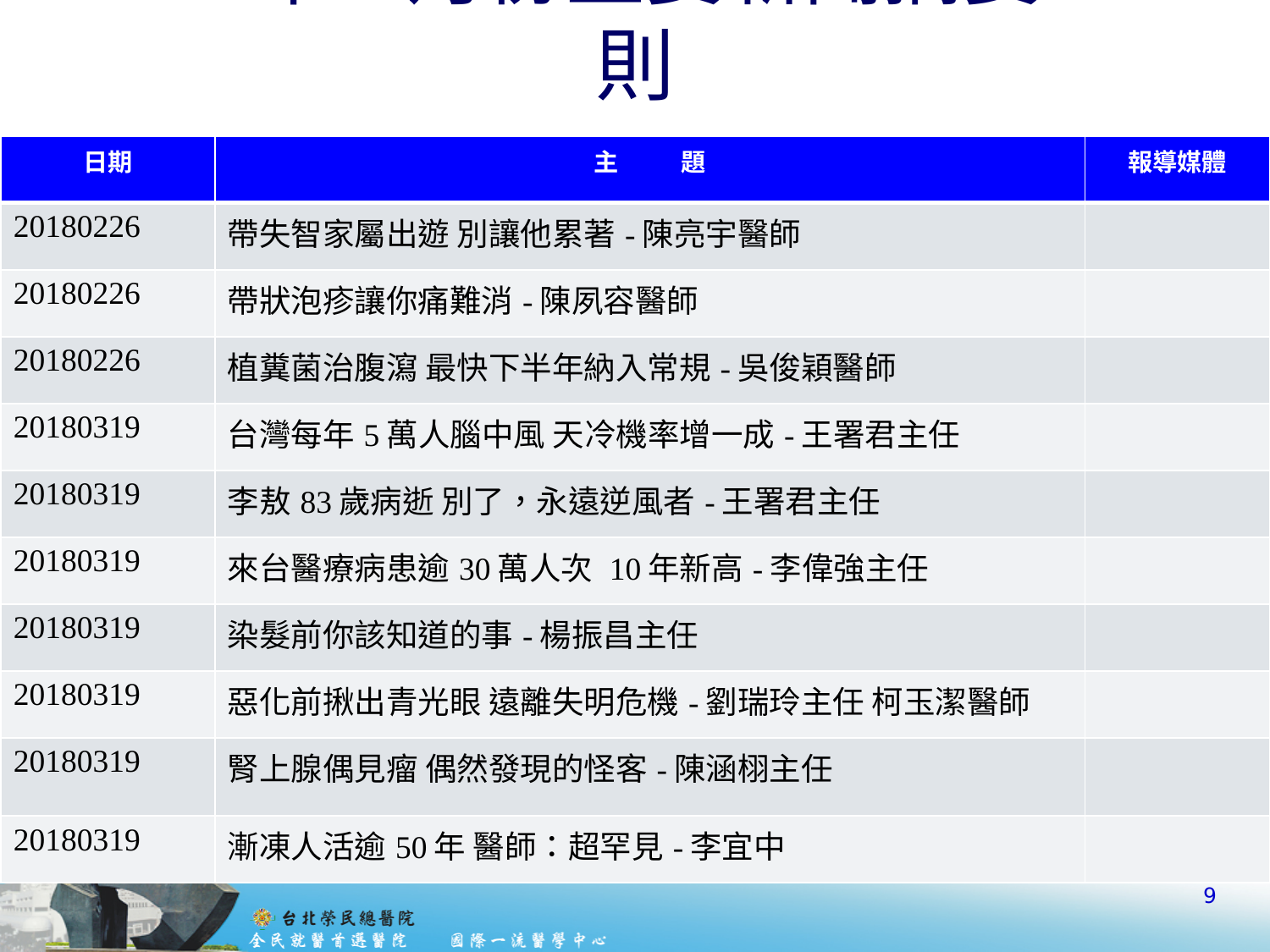

# 107年3月份重要新聞摘要10則
| 日期 | 主 題 | 報導媒體 |
| --- | --- | --- |
| 20180226 | 帶失智家屬出遊 別讓他累著-陳亮宇醫師 |  |
| 20180226 | 帶狀泡疹讓你痛難消-陳夙容醫師 |  |
| 20180226 | 植糞菌治腹瀉 最快下半年納入常規-吳俊穎醫師 |  |
| 20180319 | 台灣每年5萬人腦中風 天冷機率增一成-王署君主任 |  |
| 20180319 | 李敖83歲病逝 別了，永遠逆風者-王署君主任 |  |
| 20180319 | 來台醫療病患逾30萬人次 10年新高-李偉強主任 |  |
| 20180319 | 染髮前你該知道的事-楊振昌主任 |  |
| 20180319 | 惡化前揪出青光眼 遠離失明危機-劉瑞玲主任 柯玉潔醫師 |  |
| 20180319 | 腎上腺偶見瘤 偶然發現的怪客-陳涵栩主任 |  |
| 20180319 | 漸凍人活逾50年 醫師：超罕見-李宜中 |  |
9